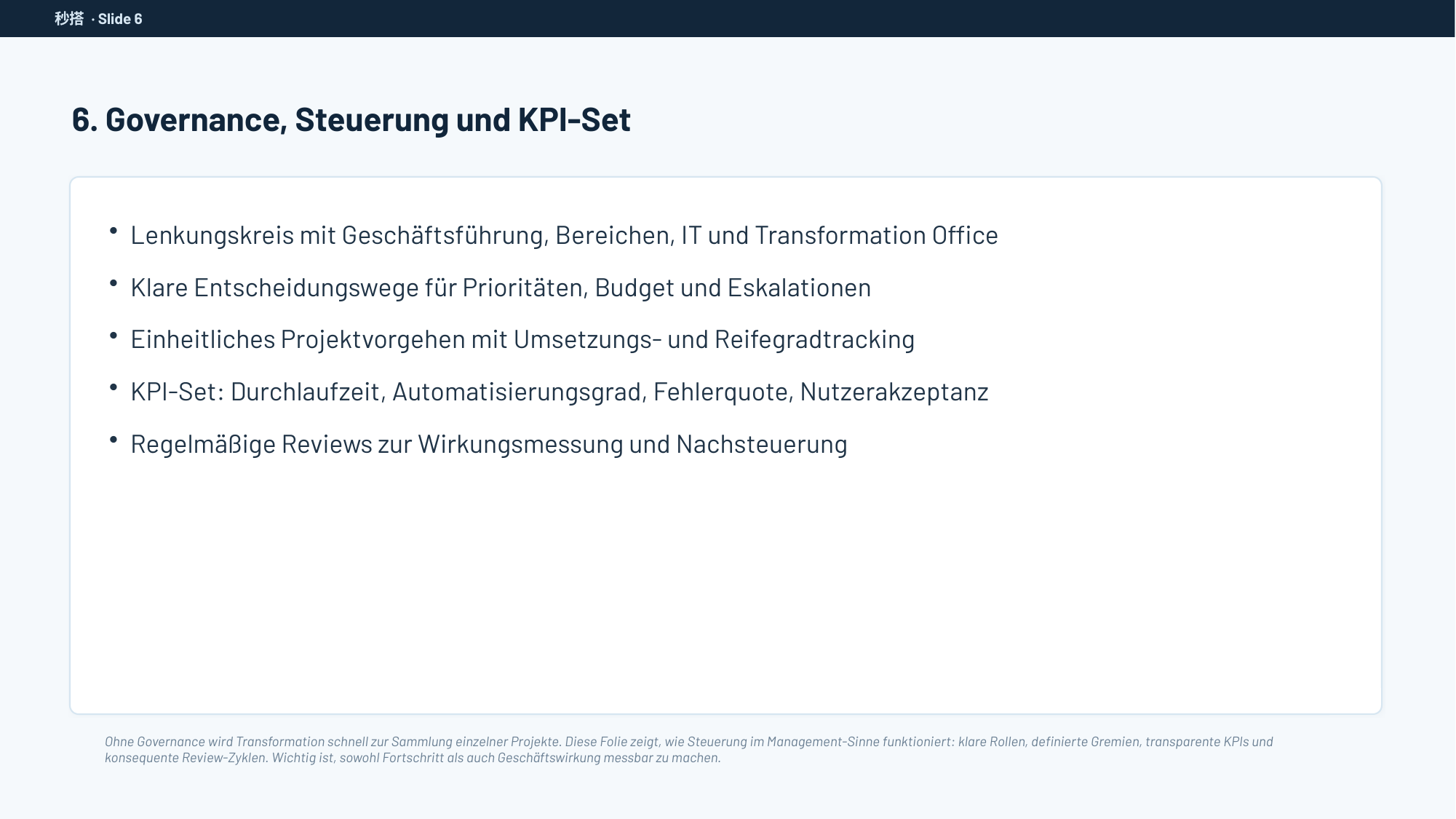

秒搭 · Slide 6
6. Governance, Steuerung und KPI-Set

Lenkungskreis mit Geschäftsführung, Bereichen, IT und Transformation Office
Klare Entscheidungswege für Prioritäten, Budget und Eskalationen
Einheitliches Projektvorgehen mit Umsetzungs- und Reifegradtracking
KPI-Set: Durchlaufzeit, Automatisierungsgrad, Fehlerquote, Nutzerakzeptanz
Regelmäßige Reviews zur Wirkungsmessung und Nachsteuerung
Ohne Governance wird Transformation schnell zur Sammlung einzelner Projekte. Diese Folie zeigt, wie Steuerung im Management-Sinne funktioniert: klare Rollen, definierte Gremien, transparente KPIs und konsequente Review-Zyklen. Wichtig ist, sowohl Fortschritt als auch Geschäftswirkung messbar zu machen.